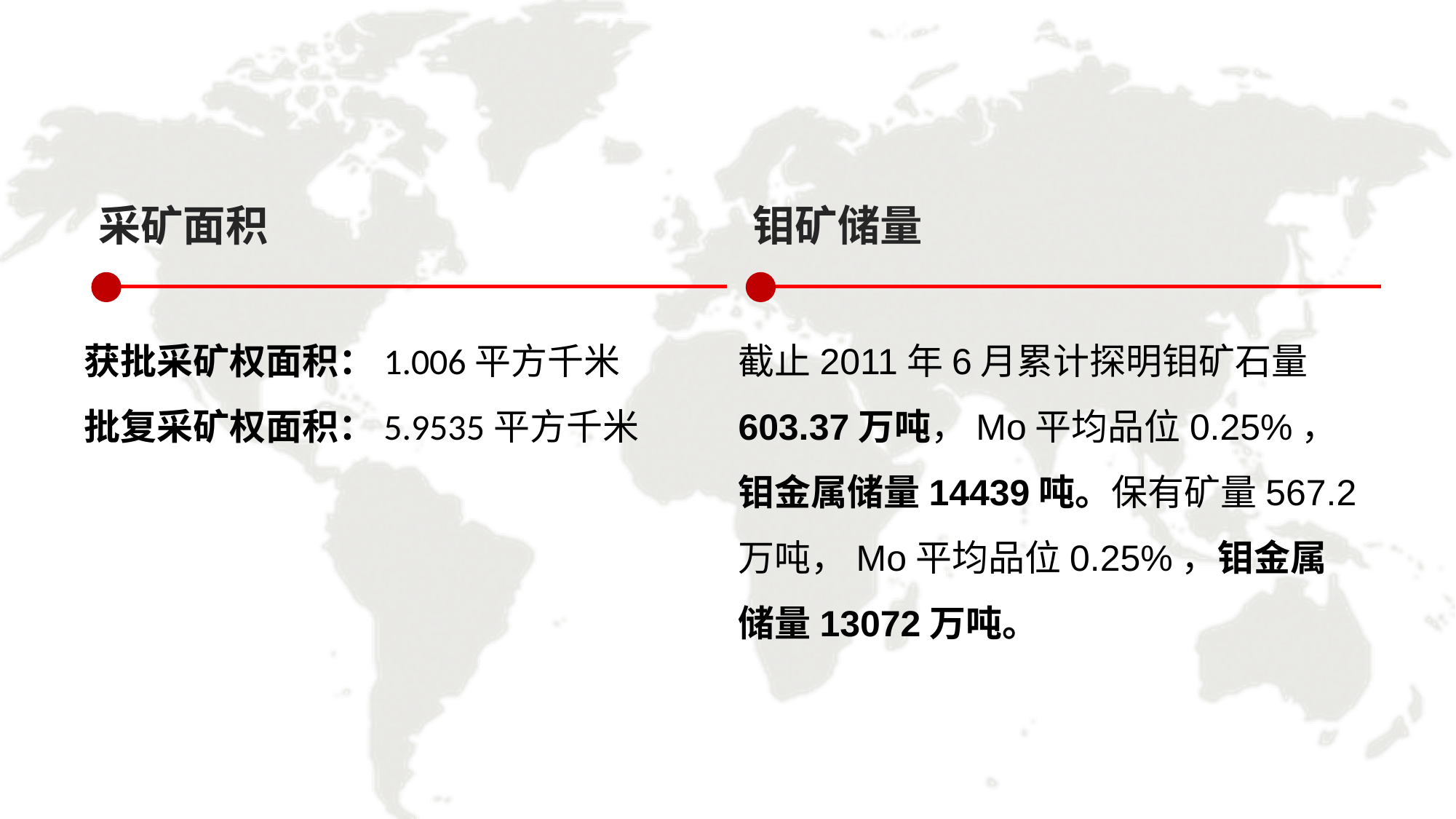

采矿面积

获批采矿权面积：1.006平方千米
批复采矿权面积：5.9535平方千米
钼矿储量

截止2011年6月累计探明钼矿石量603.37万吨，Mo平均品位0.25%，钼金属储量14439吨。保有矿量567.2万吨，Mo平均品位0.25%，钼金属储量13072万吨。